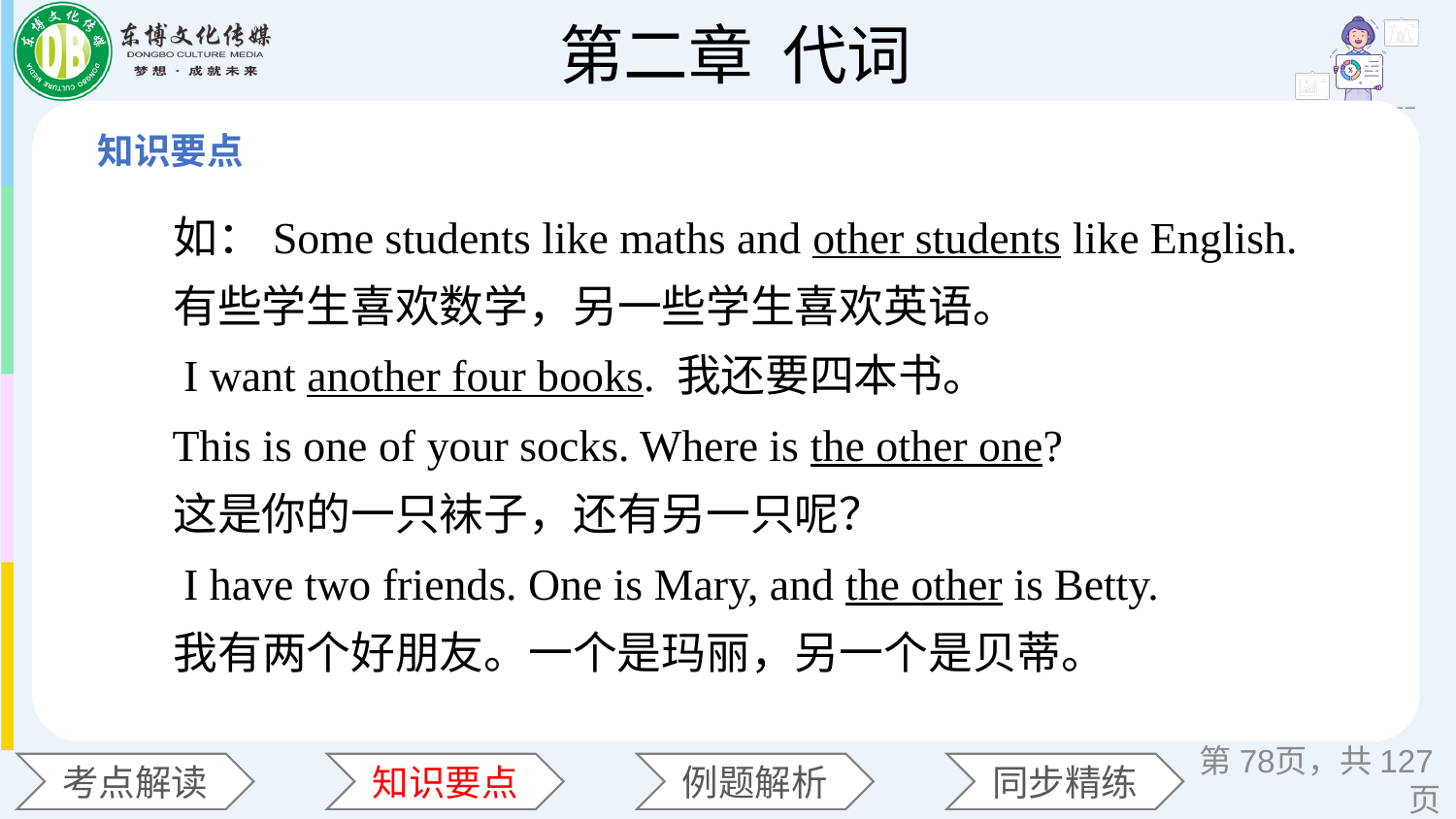

如：Some students like maths and other students like English.
        有些学生喜欢数学，另一些学生喜欢英语。
         I want another four books. 我还要四本书。
        This is one of your socks. Where is the other one?
        这是你的一只袜子，还有另一只呢？
         I have two friends. One is Mary, and the other is Betty.
        我有两个好朋友。一个是玛丽，另一个是贝蒂。
第78页，共127页